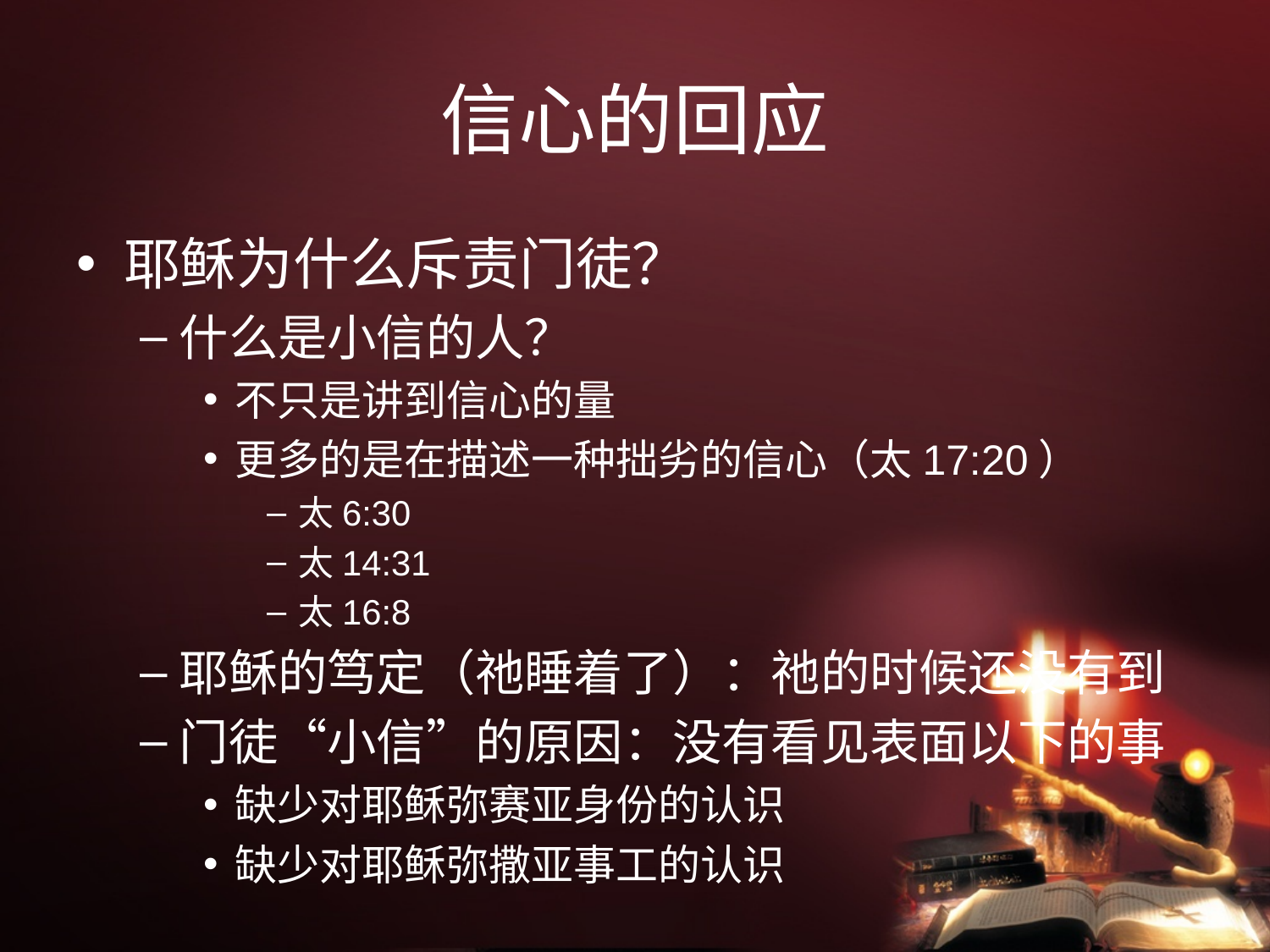

# 信心的回应
耶稣为什么斥责门徒？
什么是小信的人？
不只是讲到信心的量
更多的是在描述一种拙劣的信心（太17:20）
太6:30
太14:31
太16:8
耶稣的笃定（祂睡着了）：祂的时候还没有到
门徒“小信”的原因：没有看见表面以下的事
缺少对耶稣弥赛亚身份的认识
缺少对耶稣弥撒亚事工的认识